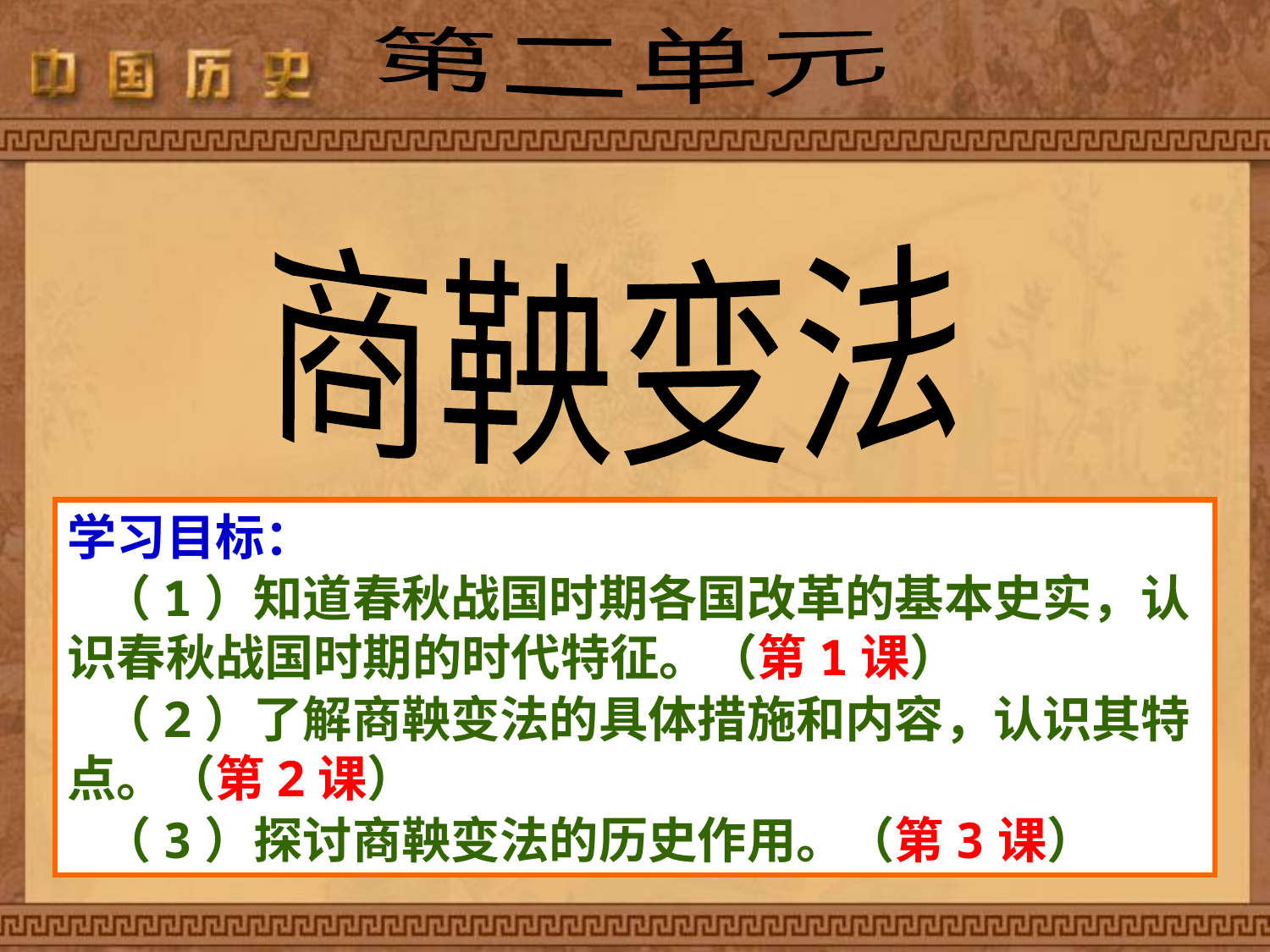

第二单元
商鞅变法
学习目标：
  （1）知道春秋战国时期各国改革的基本史实，认识春秋战国时期的时代特征。（第1课）
  （2）了解商鞅变法的具体措施和内容，认识其特点。（第2课）
  （3）探讨商鞅变法的历史作用。（第3课）